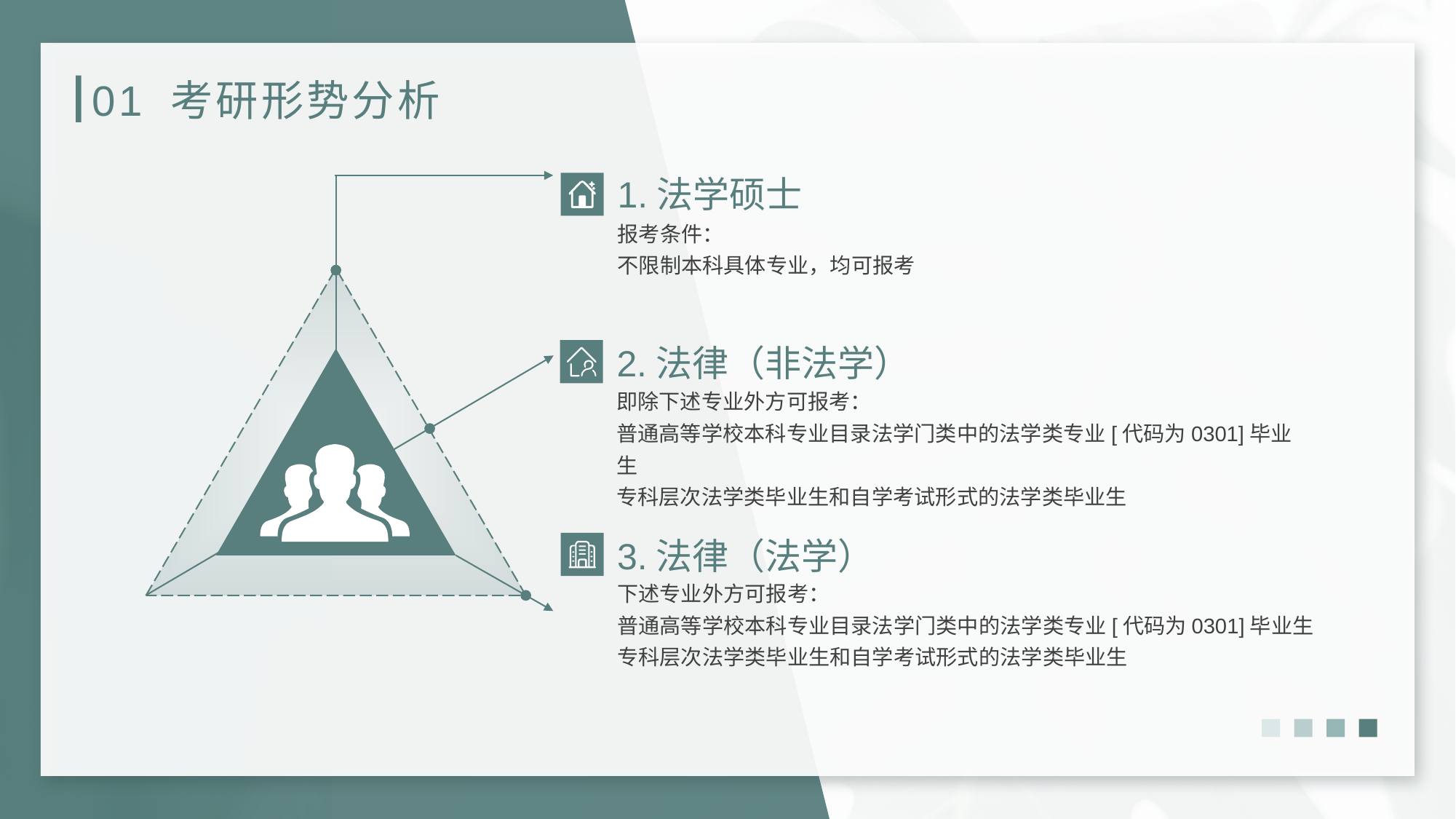

# 01 考研形势分析
1.法学硕士

报考条件：
不限制本科具体专业，均可报考

2.法律（非法学）
即除下述专业外方可报考：
普通高等学校本科专业目录法学门类中的法学类专业[代码为0301]毕业生
专科层次法学类毕业生和自学考试形式的法学类毕业生

3.法律（法学）
下述专业外方可报考：
普通高等学校本科专业目录法学门类中的法学类专业[代码为0301]毕业生
专科层次法学类毕业生和自学考试形式的法学类毕业生